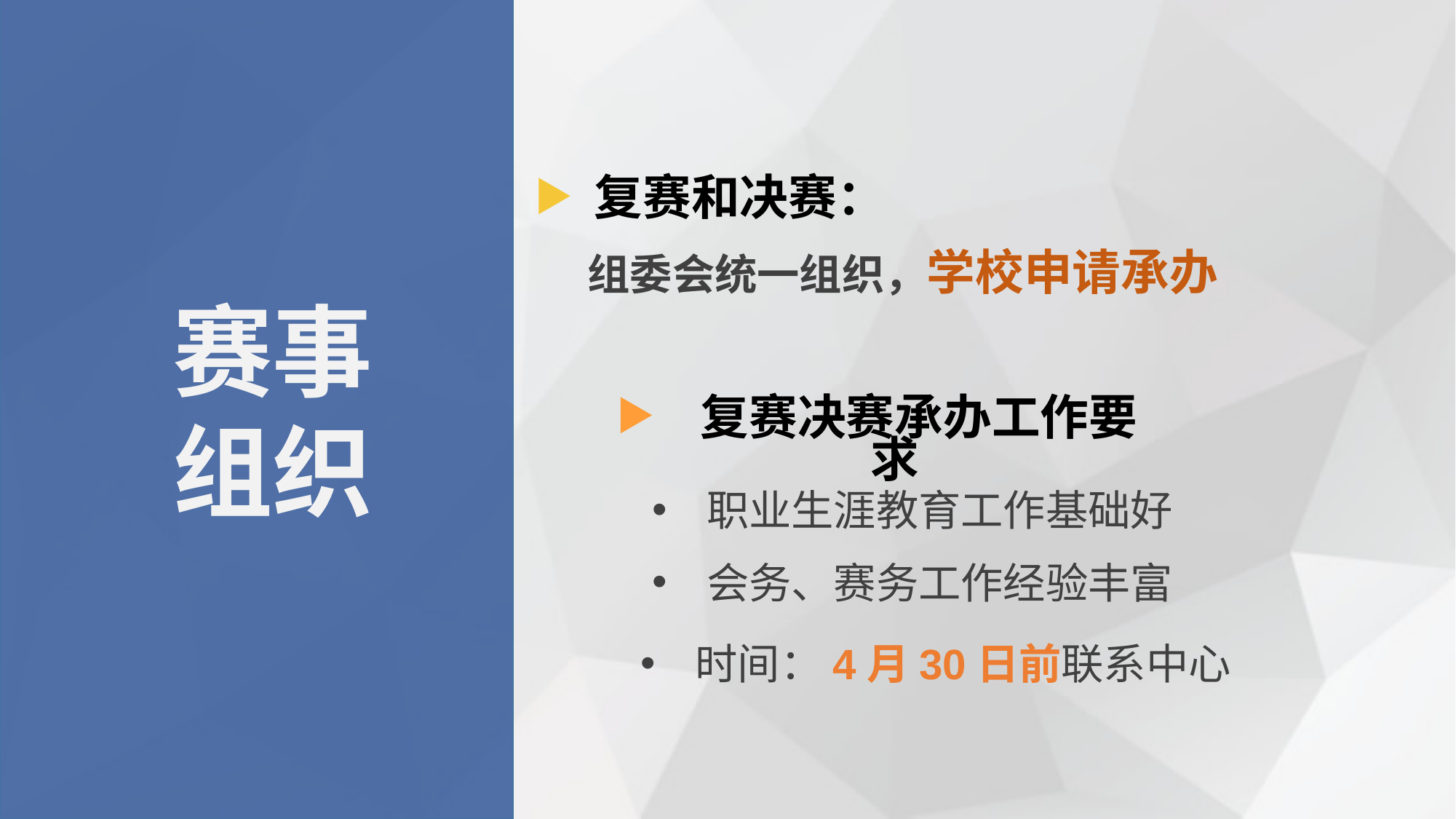

复赛和决赛：

组委会统一组织，学校申请承办
赛事
组织
复赛决赛承办工作要求

职业生涯教育工作基础好
会务、赛务工作经验丰富
时间：4月30日前联系中心